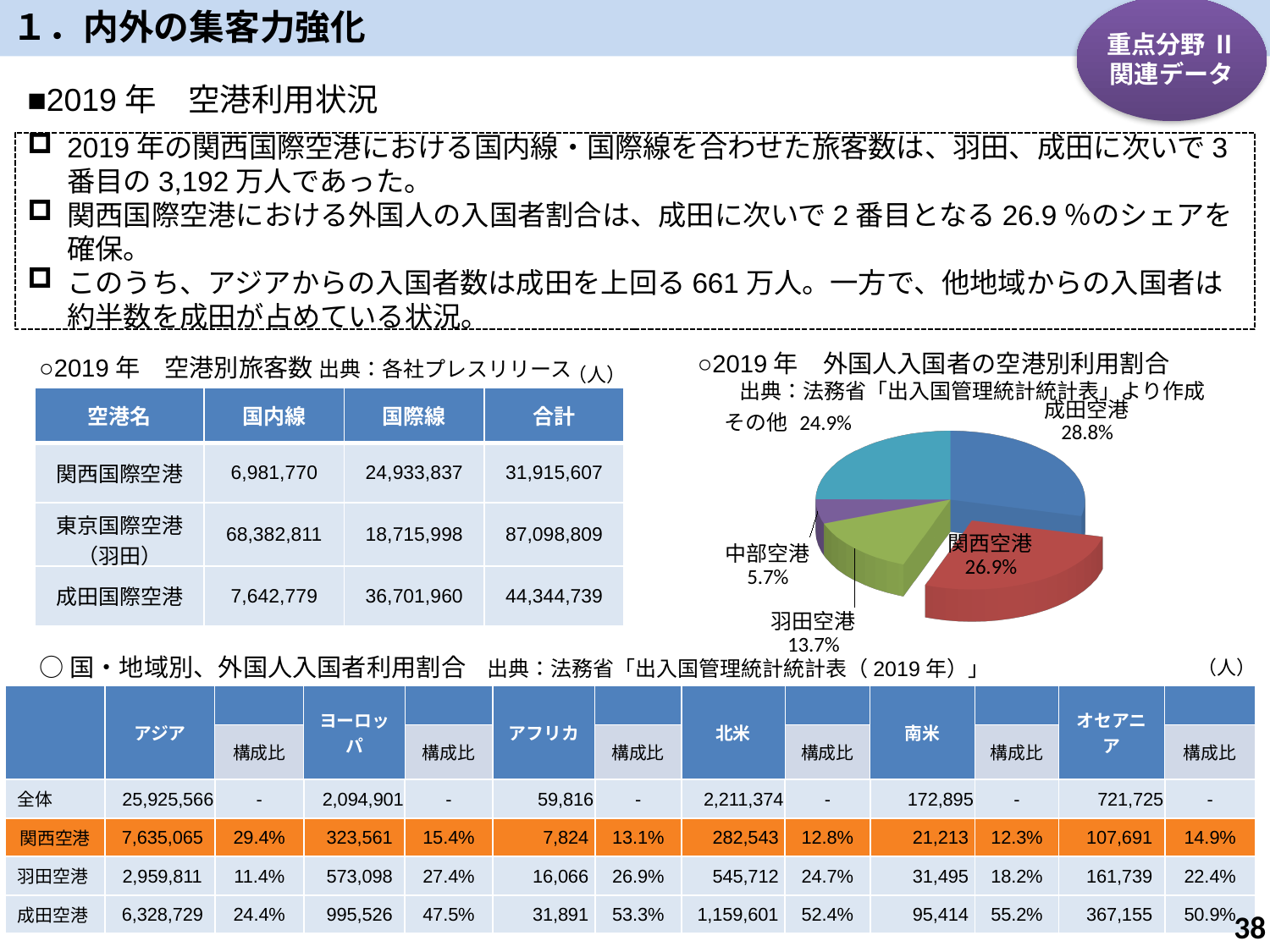

１．内外の集客力強化
重点分野 Ⅱ
関連データ
■2019年　空港利用状況
2019年の関西国際空港における国内線・国際線を合わせた旅客数は、羽田、成田に次いで3番目の3,192万人であった。
関西国際空港における外国人の入国者割合は、成田に次いで2番目となる26.9％のシェアを確保。
このうち、アジアからの入国者数は成田を上回る661万人。一方で、他地域からの入国者は約半数を成田が占めている状況。
○2019年　外国人入国者の空港別利用割合
　　出典：法務省「出入国管理統計統計表」より作成
○2019年　空港別旅客数 出典：各社プレスリリース
（人）
| 空港名 | 国内線 | 国際線 | 合計 |
| --- | --- | --- | --- |
| 関西国際空港 | 6,981,770 | 24,933,837 | 31,915,607 |
| 東京国際空港（羽田） | 68,382,811 | 18,715,998 | 87,098,809 |
| 成田国際空港 | 7,642,779 | 36,701,960 | 44,344,739 |

[unsupported chart]

○国・地域別、外国人入国者利用割合　出典：法務省「出入国管理統計統計表（2019年）」
（人）
|  | アジア |  | ヨーロッパ |  | アフリカ |  | 北米 |  | 南米 |  | オセアニア |  |
| --- | --- | --- | --- | --- | --- | --- | --- | --- | --- | --- | --- | --- |
|  |  | 構成比 |  | 構成比 |  | 構成比 |  | 構成比 |  | 構成比 |  | 構成比 |
| 全体 | 25,925,566 | - | 2,094,901 | - | 59,816 | - | 2,211,374 | - | 172,895 | - | 721,725 | - |
| 関西空港 | 7,635,065 | 29.4% | 323,561 | 15.4% | 7,824 | 13.1% | 282,543 | 12.8% | 21,213 | 12.3% | 107,691 | 14.9% |
| 羽田空港 | 2,959,811 | 11.4% | 573,098 | 27.4% | 16,066 | 26.9% | 545,712 | 24.7% | 31,495 | 18.2% | 161,739 | 22.4% |
| 成田空港 | 6,328,729 | 24.4% | 995,526 | 47.5% | 31,891 | 53.3% | 1,159,601 | 52.4% | 95,414 | 55.2% | 367,155 | 50.9% |
38